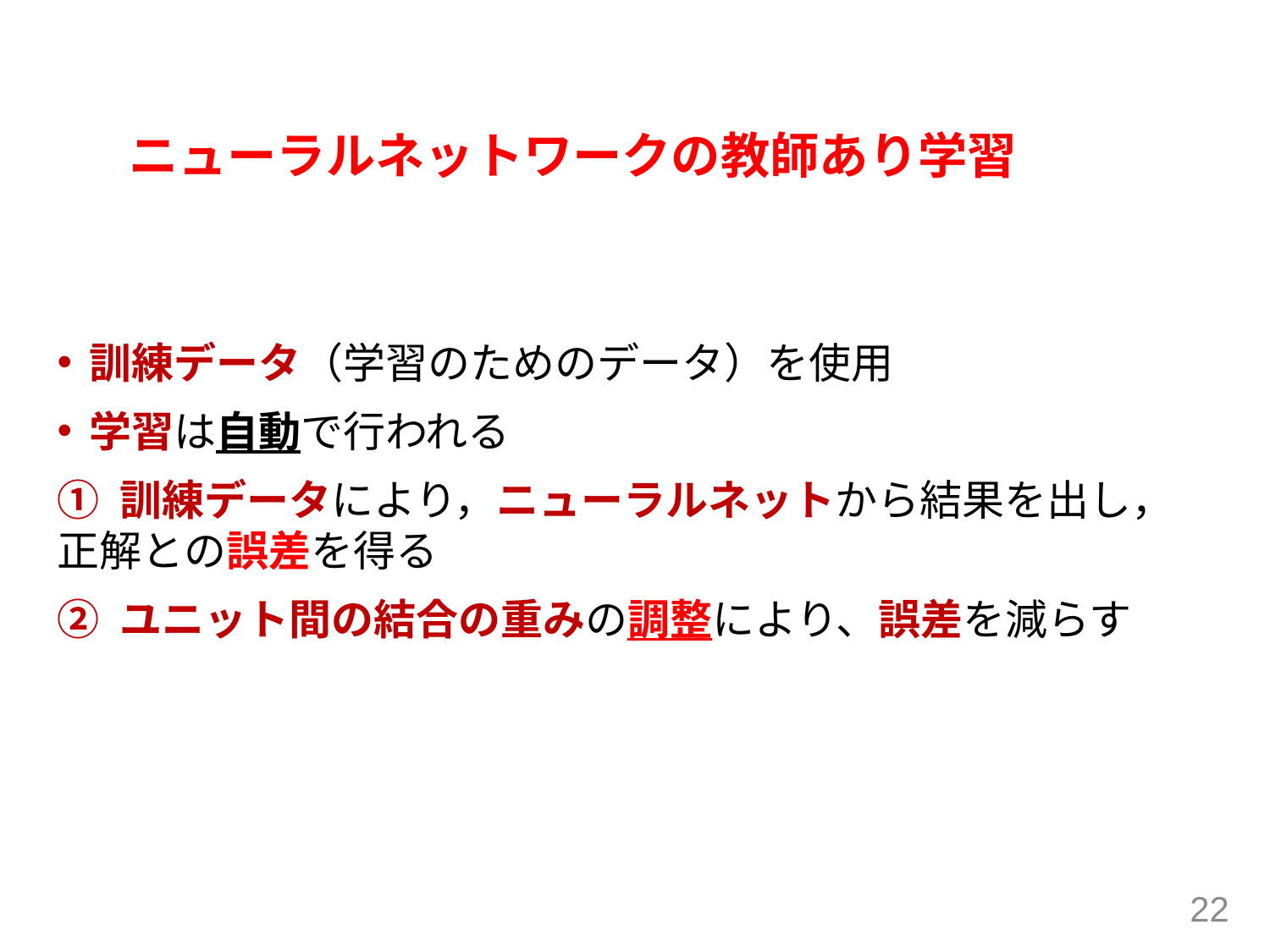

# ニューラルネットワークの教師あり学習
訓練データ（学習のためのデータ）を使用
学習は自動で行われる
① 訓練データにより，ニューラルネットから結果を出し，正解との誤差を得る
② ユニット間の結合の重みの調整により、誤差を減らす

22